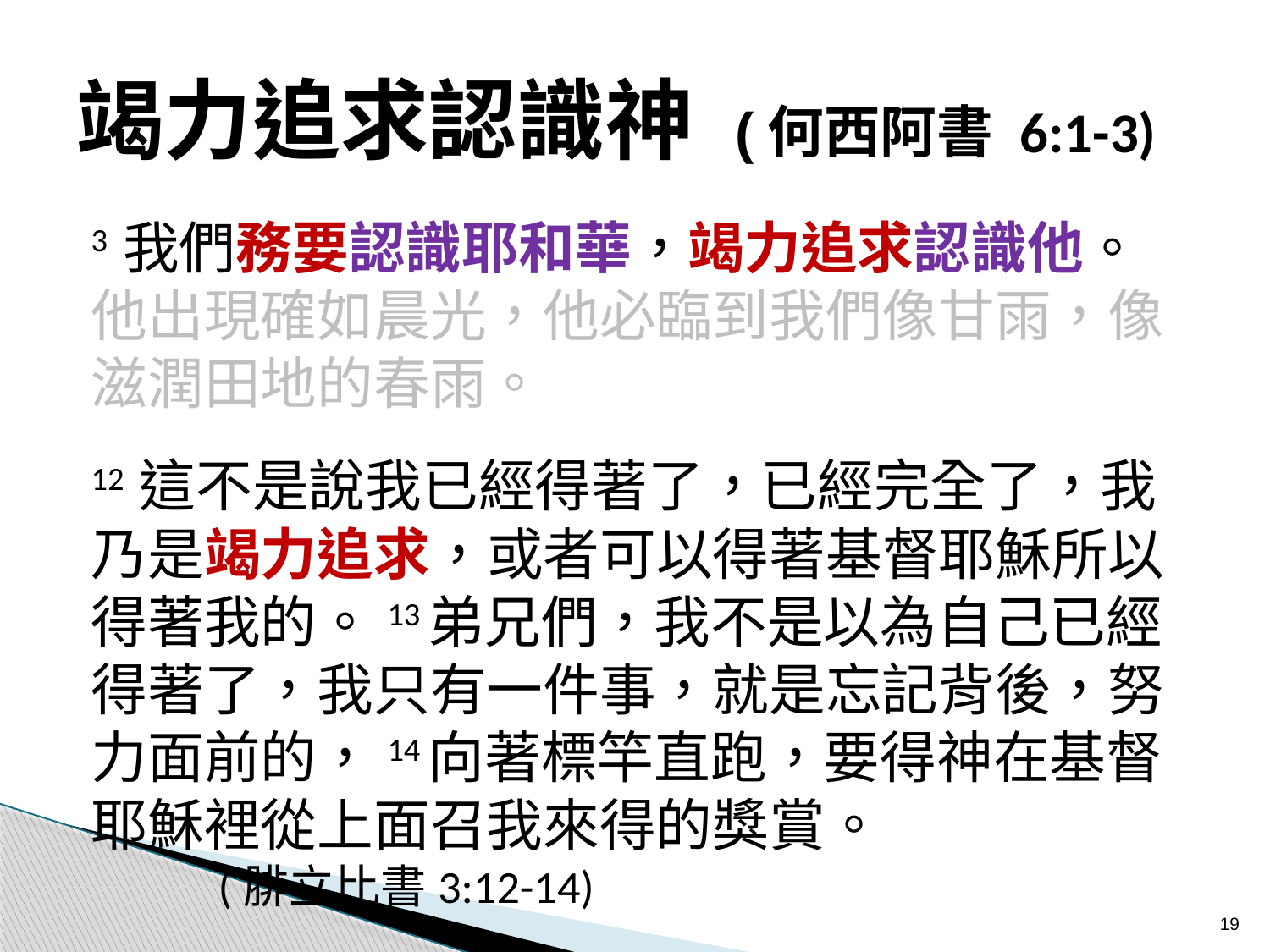

# 竭力追求認識神 (何西阿書 6:1-3)
3 我們務要認識耶和華，竭力追求認識他。他出現確如晨光，他必臨到我們像甘雨，像滋潤田地的春雨。

12 這不是說我已經得著了，已經完全了，我乃是竭力追求，或者可以得著基督耶穌所以得著我的。13弟兄們，我不是以為自己已經得著了，我只有一件事，就是忘記背後，努力面前的，14向著標竿直跑，要得神在基督耶穌裡從上面召我來得的獎賞。
	(腓立比書3:12-14)

19